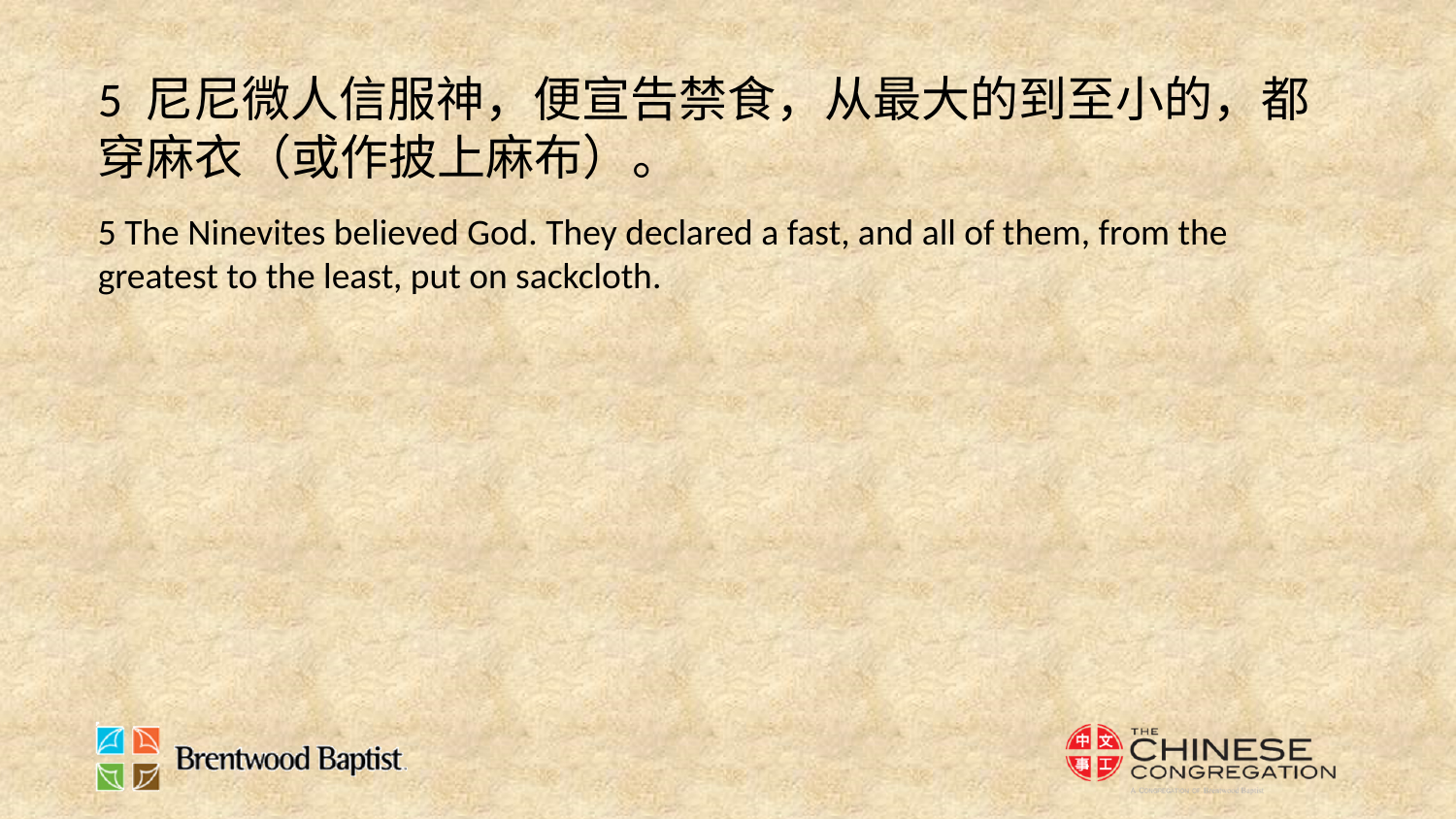

5 尼尼微人信服神，便宣告禁食，从最大的到至小的，都穿麻衣（或作披上麻布）。

5 The Ninevites believed God. They declared a fast, and all of them, from the greatest to the least, put on sackcloth.